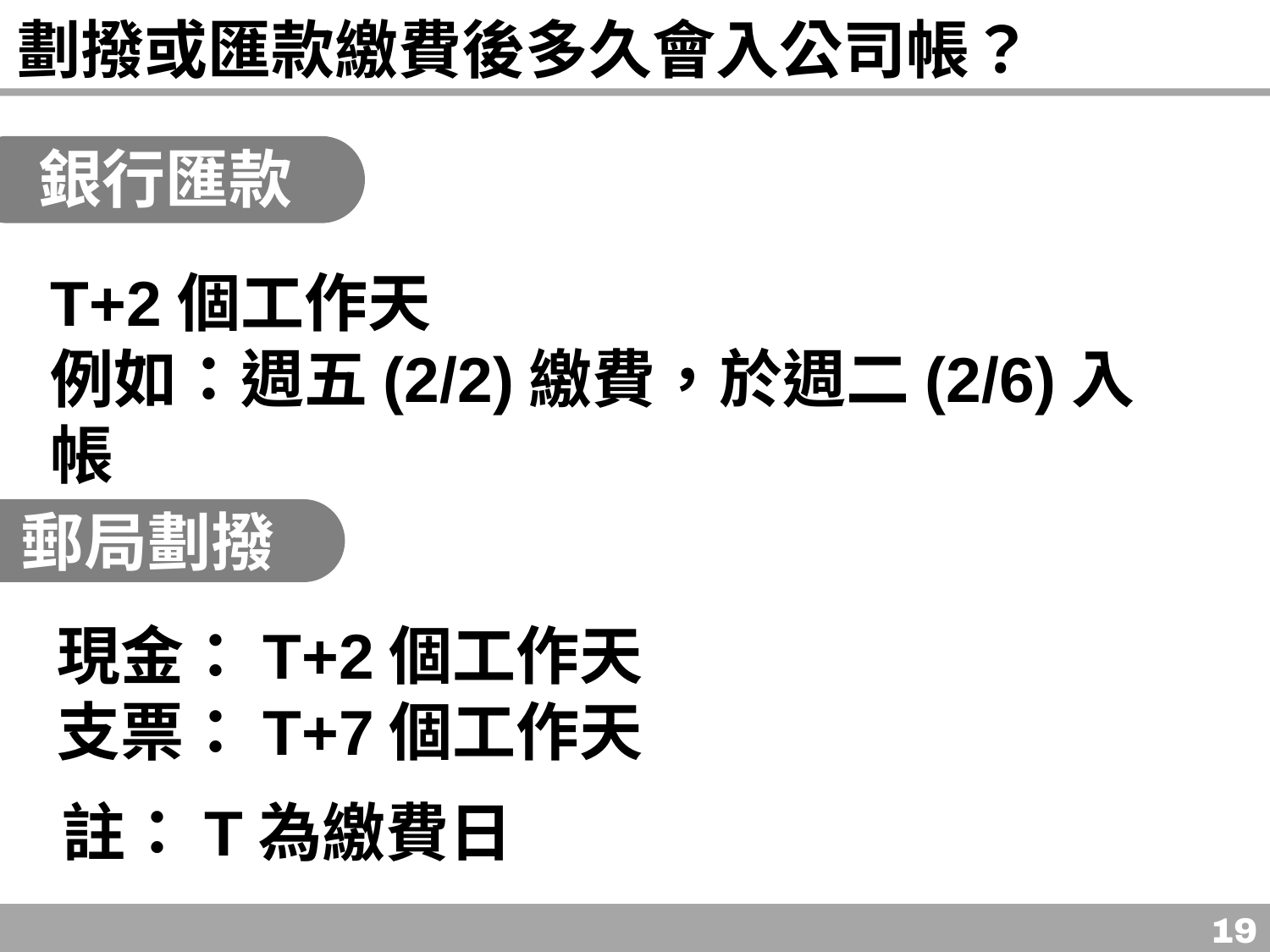

# 劃撥或匯款繳費後多久會入公司帳？
銀行匯款

T+2個工作天
例如：週五(2/2)繳費，於週二(2/6)入帳
郵局劃撥

現金：T+2個工作天
支票：T+7個工作天
註：T為繳費日
19